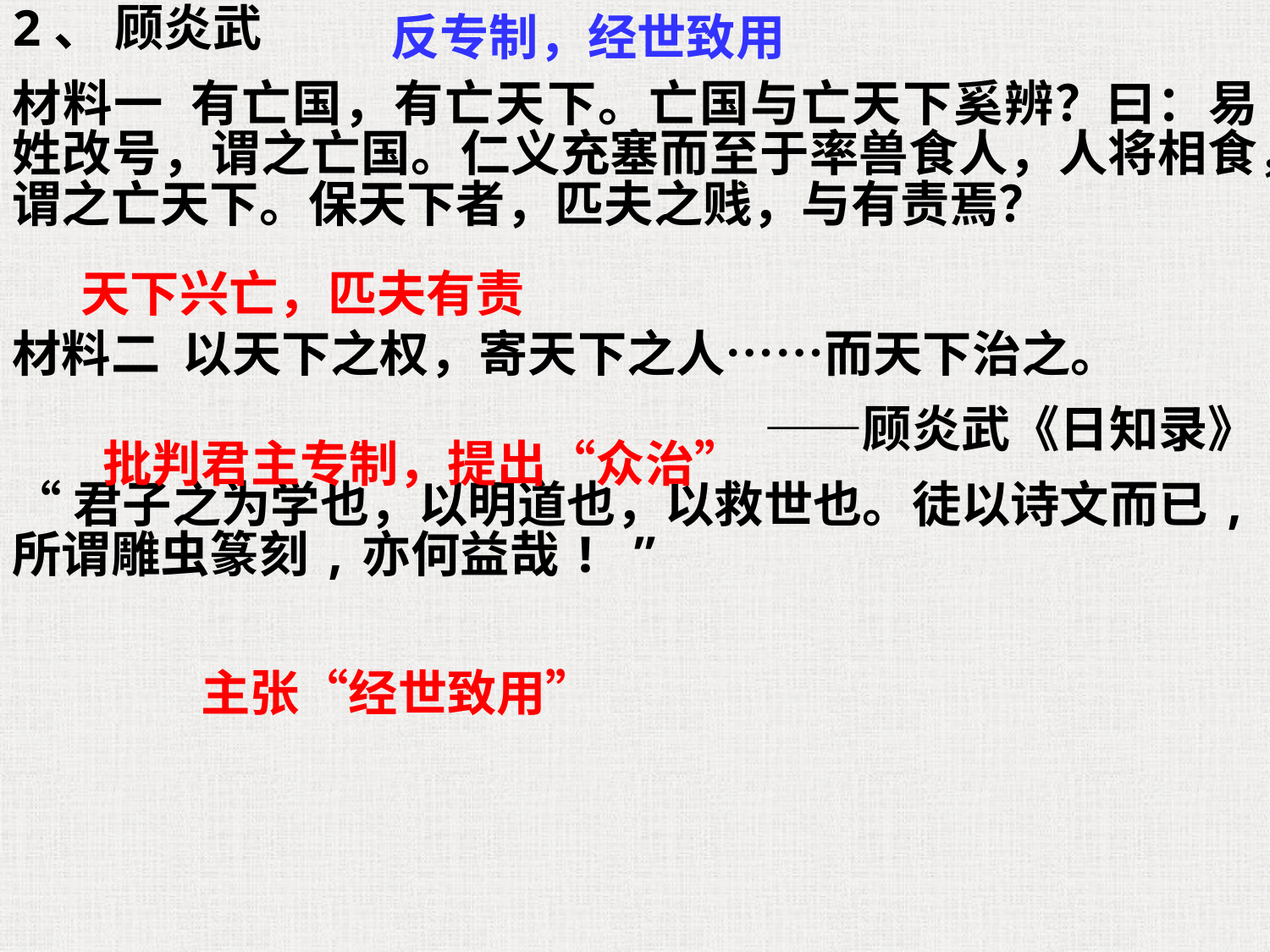

2、 顾炎武
材料一  有亡国，有亡天下。亡国与亡天下奚辨？曰：易姓改号，谓之亡国。仁义充塞而至于率兽食人，人将相食，谓之亡天下。保天下者，匹夫之贱，与有责焉？

材料二  以天下之权，寄天下之人……而天下治之。
　　　　                   ——顾炎武《日知录》
“君子之为学也，以明道也，以救世也。徒以诗文而已,所谓雕虫篆刻,亦何益哉! ”

反专制，经世致用
天下兴亡，匹夫有责
批判君主专制，提出“众治”
主张“经世致用”